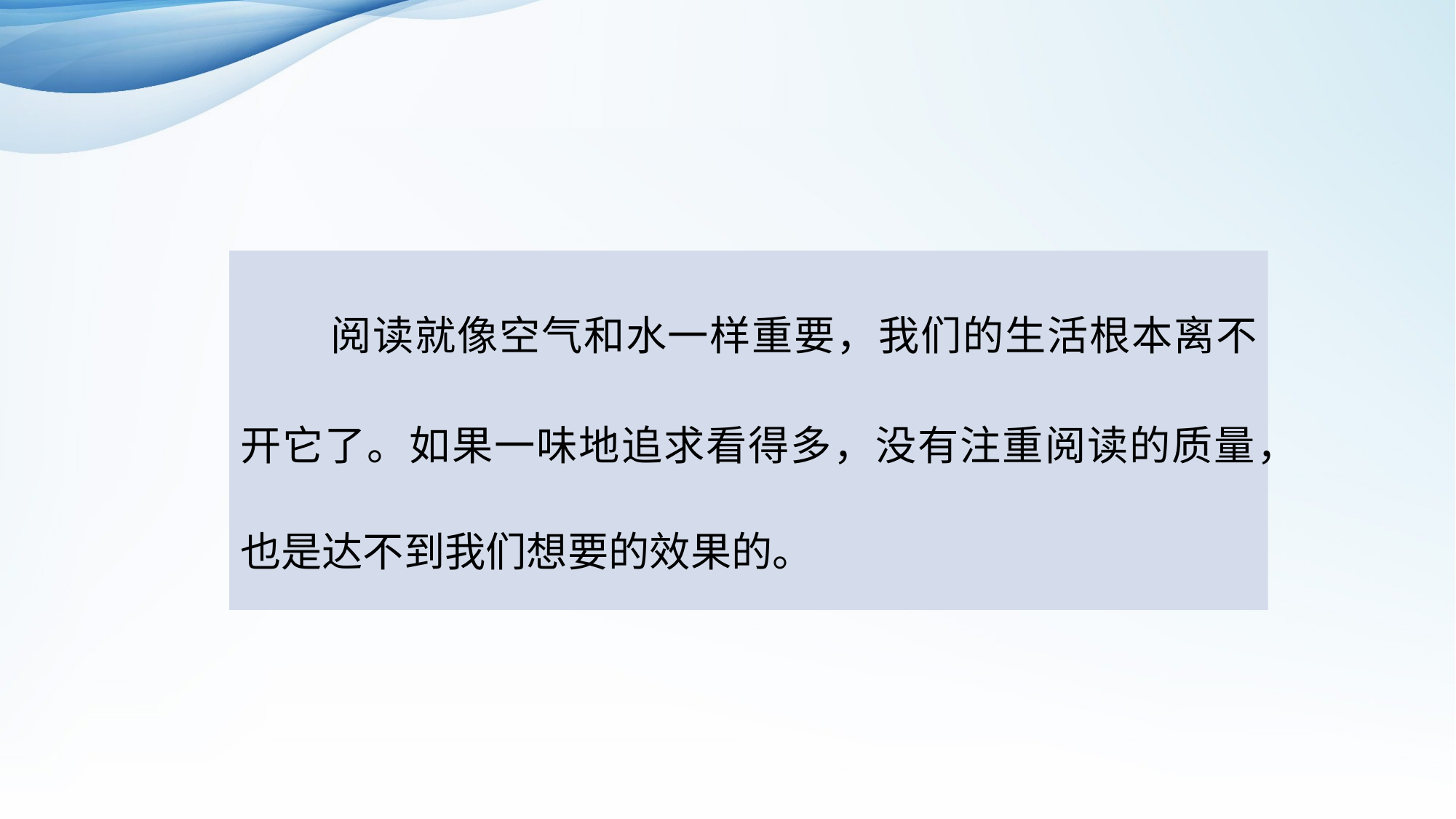

阅读就像空气和水一样重要，我们的生活根本离不开它了。如果一味地追求看得多，没有注重阅读的质量，也是达不到我们想要的效果的。